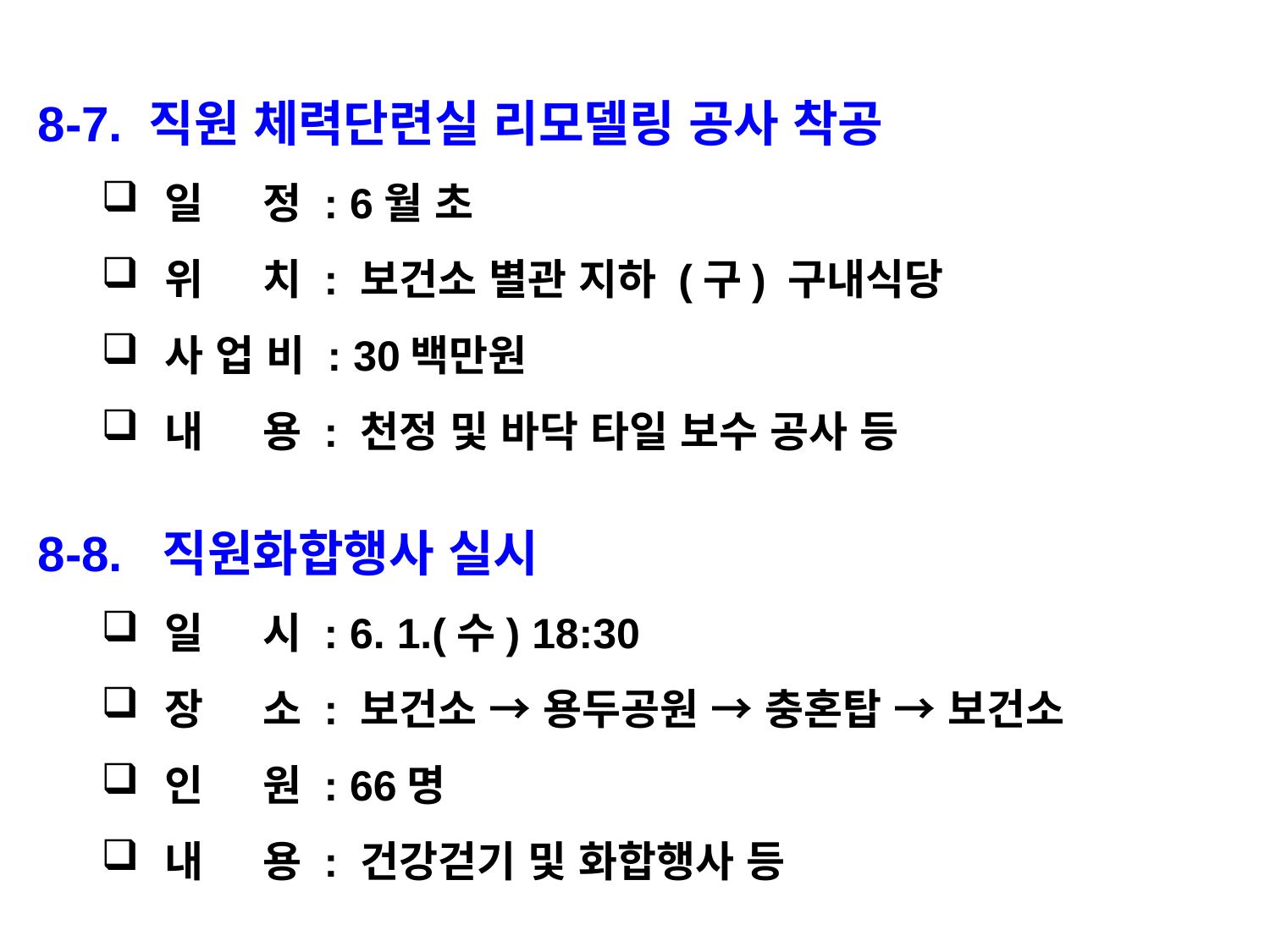

8-7. 직원 체력단련실 리모델링 공사 착공
일     정 : 6월 초
위     치 : 보건소 별관 지하 (구) 구내식당
사 업 비 : 30백만원
내     용 : 천정 및 바닥 타일 보수 공사 등

8-8.  직원화합행사 실시
일     시 : 6. 1.(수) 18:30
장     소 : 보건소 → 용두공원 → 충혼탑 → 보건소
인     원 : 66명
내     용 : 건강걷기 및 화합행사 등